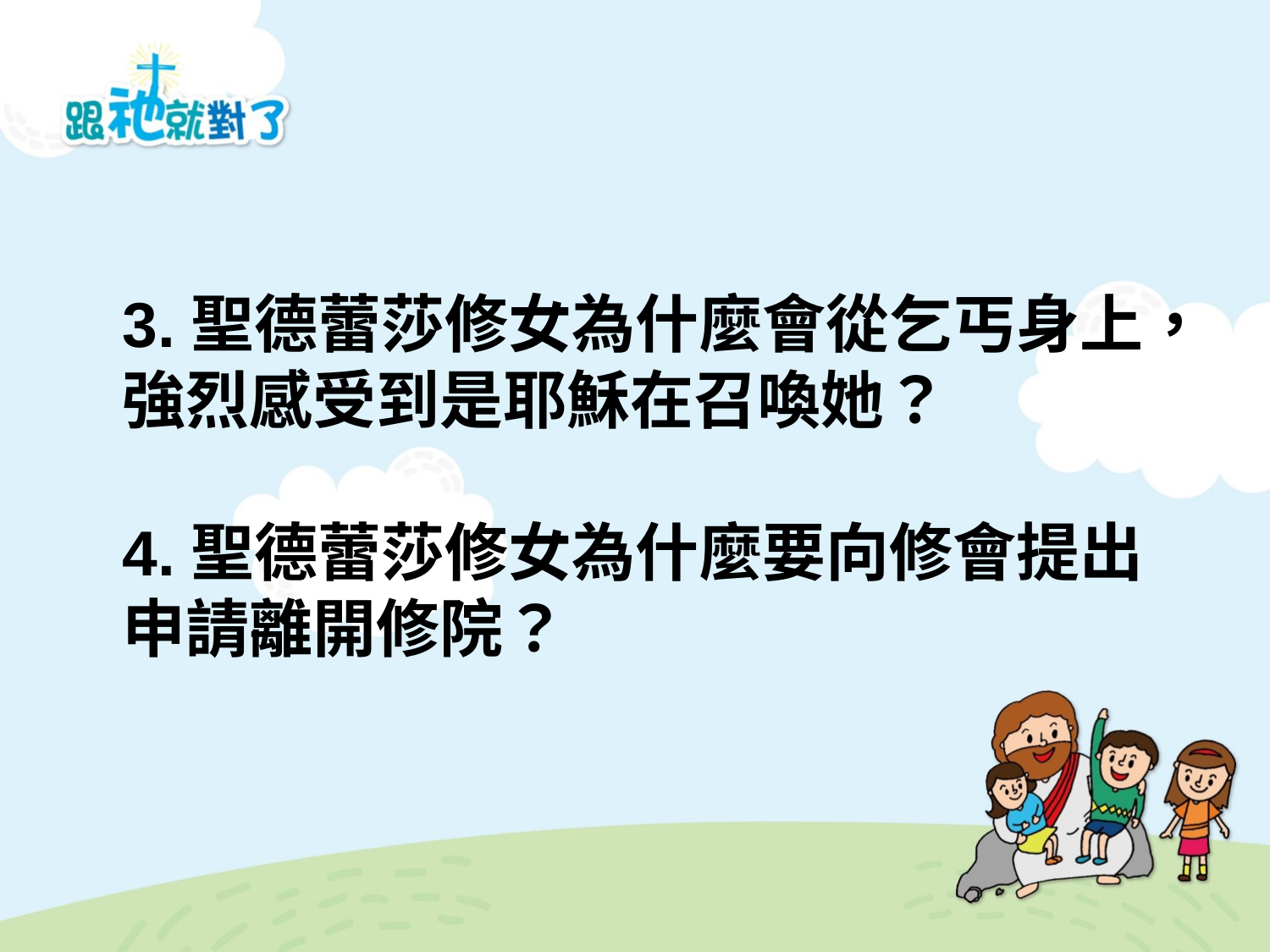

3.聖德蕾莎修女為什麼會從乞丐身上，強烈感受到是耶穌在召喚她？

4.聖德蕾莎修女為什麼要向修會提出申請離開修院？